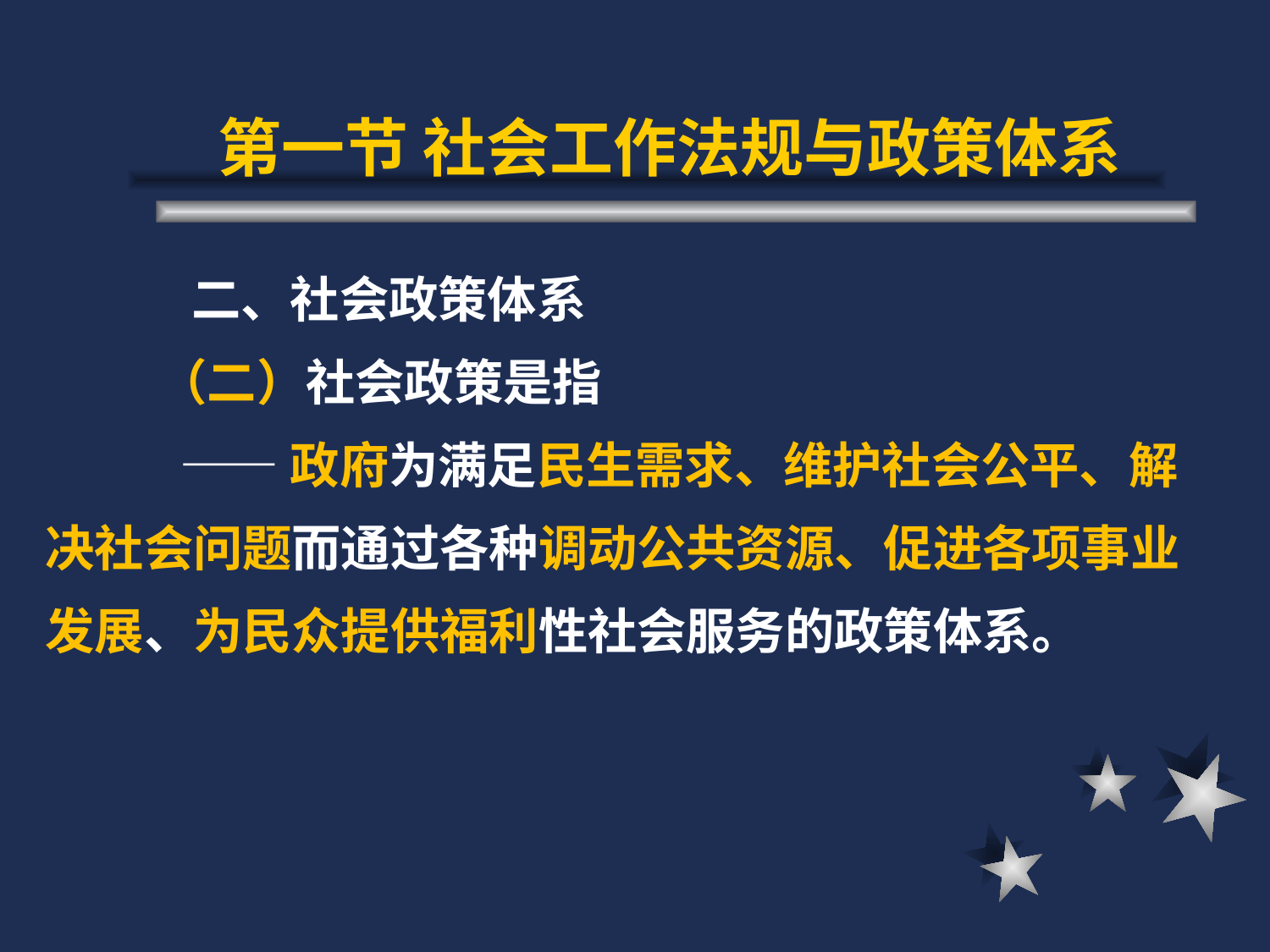

# 第一节 社会工作法规与政策体系
            二、社会政策体系
         （二）社会政策是指
            ——政府为满足民生需求、维护社会公平、解决社会问题而通过各种调动公共资源、促进各项事业发展、为民众提供福利性社会服务的政策体系。
18